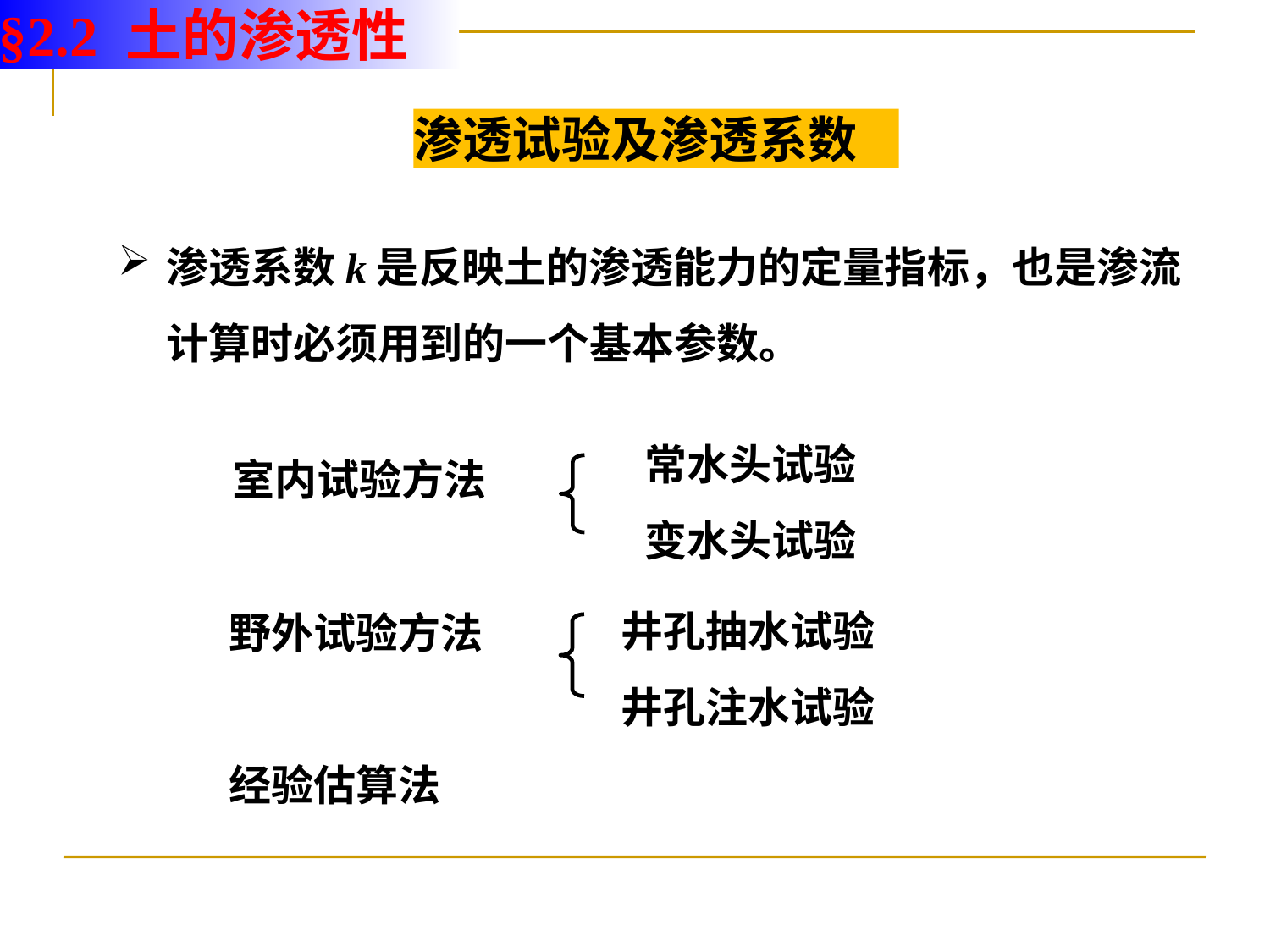

§2.2 土的渗透性
渗透试验及渗透系数
渗透系数k是反映土的渗透能力的定量指标，也是渗流计算时必须用到的一个基本参数。
常水头试验
变水头试验
 室内试验方法

 野外试验方法

 经验估算法

井孔抽水试验
井孔注水试验